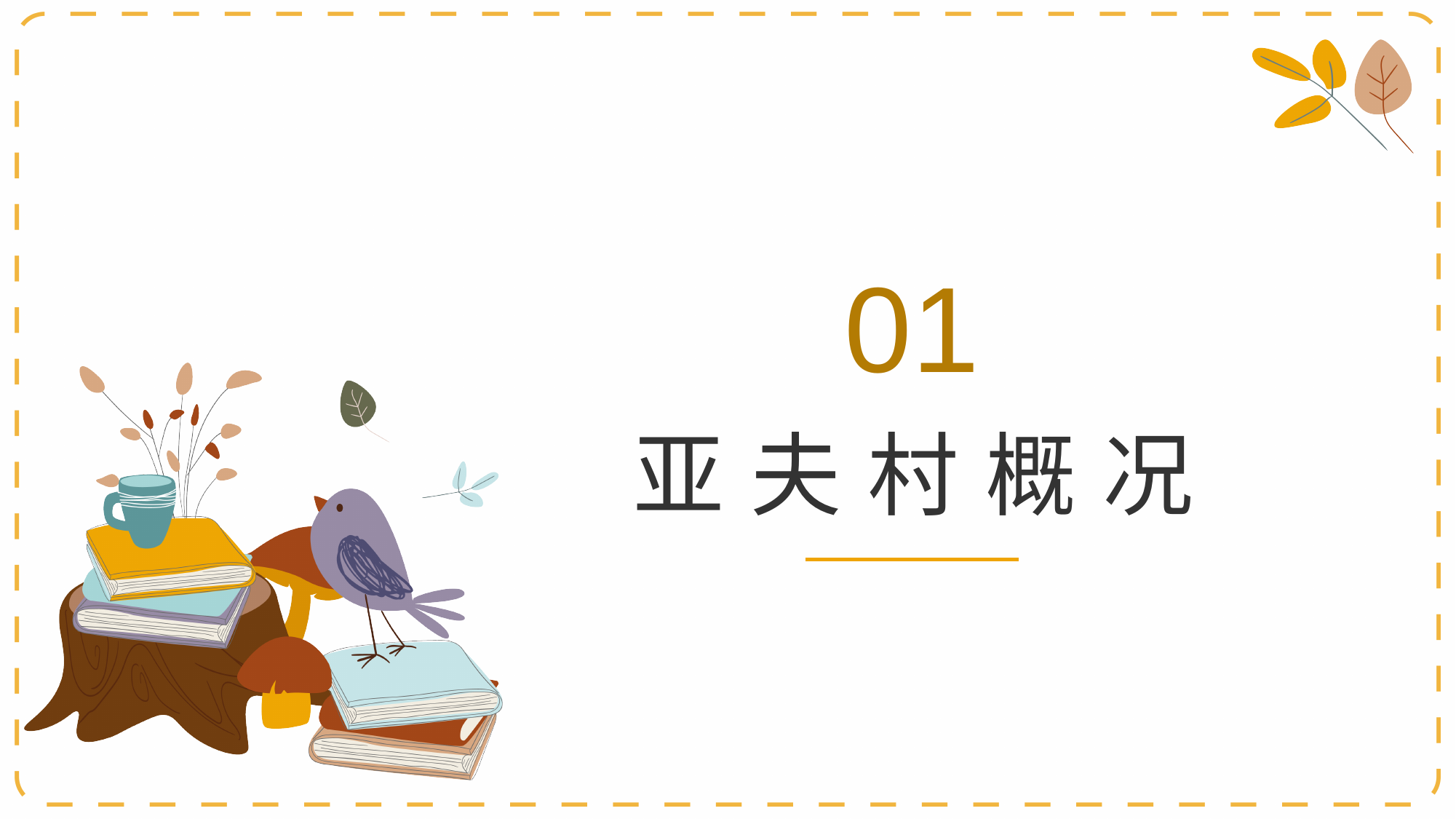

01
# 亚 夫 村 概 况